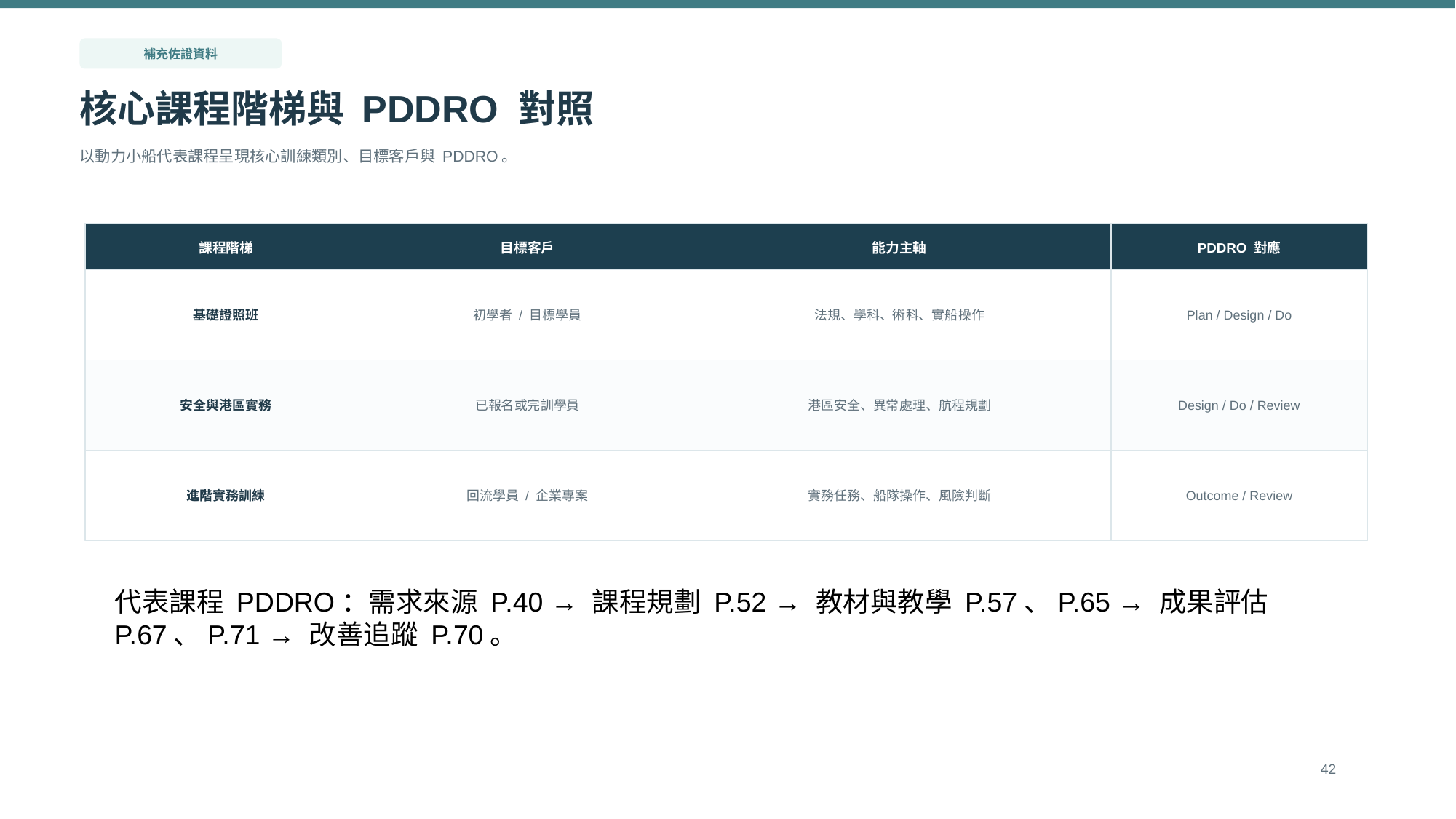

補充佐證資料
核心課程階梯與 PDDRO 對照
以動力小船代表課程呈現核心訓練類別、目標客戶與 PDDRO。
課程階梯
目標客戶
能力主軸
PDDRO 對應
基礎證照班
初學者 / 目標學員
法規、學科、術科、實船操作
Plan / Design / Do
安全與港區實務
已報名或完訓學員
港區安全、異常處理、航程規劃
Design / Do / Review
進階實務訓練
回流學員 / 企業專案
實務任務、船隊操作、風險判斷
Outcome / Review
代表課程 PDDRO：需求來源 P.40 → 課程規劃 P.52 → 教材與教學 P.57、P.65 → 成果評估 P.67、P.71 → 改善追蹤 P.70。
42